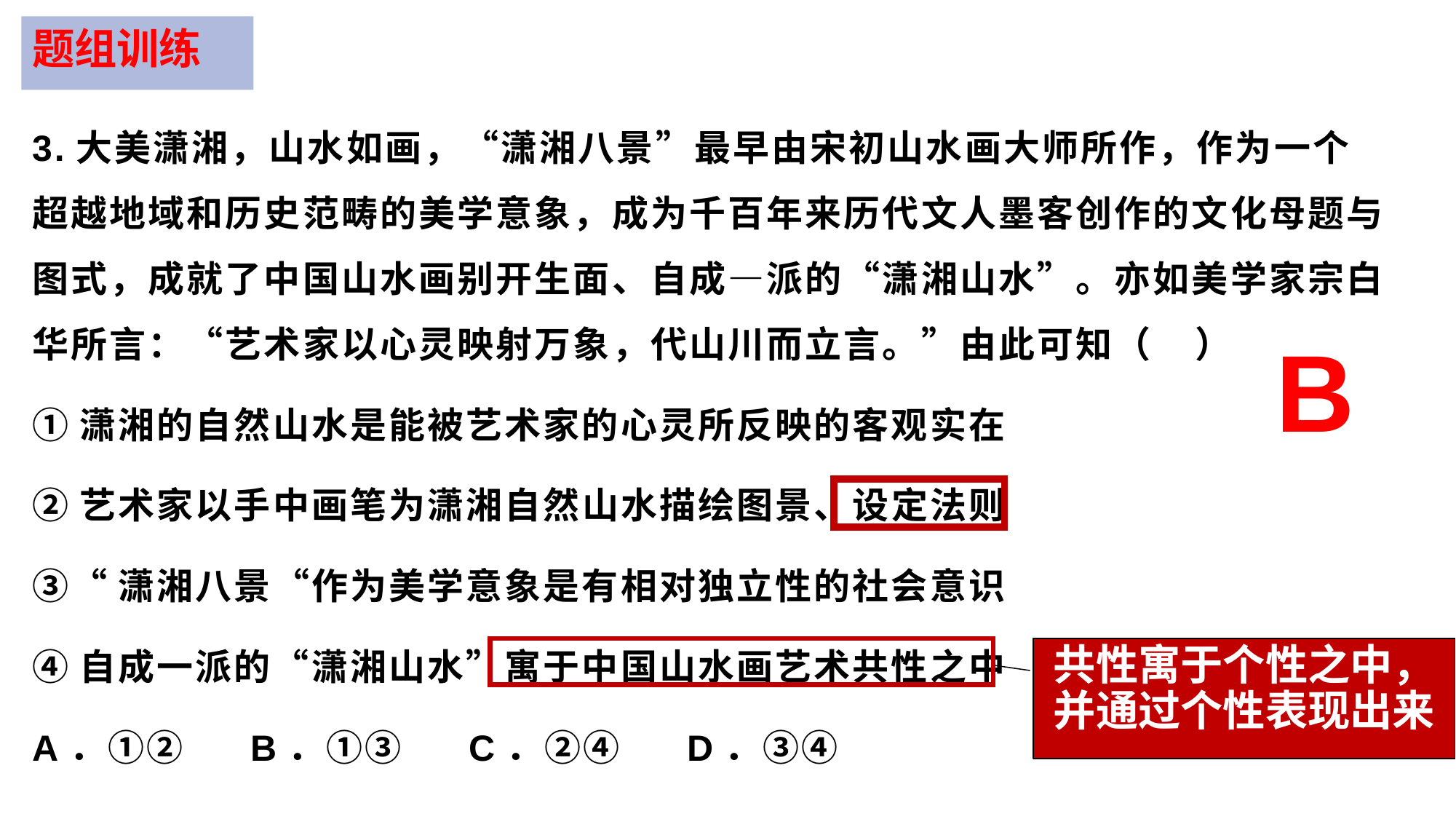

题组训练
3.大美潇湘，山水如画，“潇湘八景”最早由宋初山水画大师所作，作为一个超越地域和历史范畴的美学意象，成为千百年来历代文人墨客创作的文化母题与图式，成就了中国山水画别开生面、自成—派的“潇湘山水”。亦如美学家宗白华所言：“艺术家以心灵映射万象，代山川而立言。”由此可知（    ）
①潇湘的自然山水是能被艺术家的心灵所反映的客观实在
②艺术家以手中画笔为潇湘自然山水描绘图景、设定法则
③“潇湘八景“作为美学意象是有相对独立性的社会意识
④自成一派的“潇湘山水”寓于中国山水画艺术共性之中
A．①②	B．①③	C．②④	D．③④
B

共性寓于个性之中，并通过个性表现出来